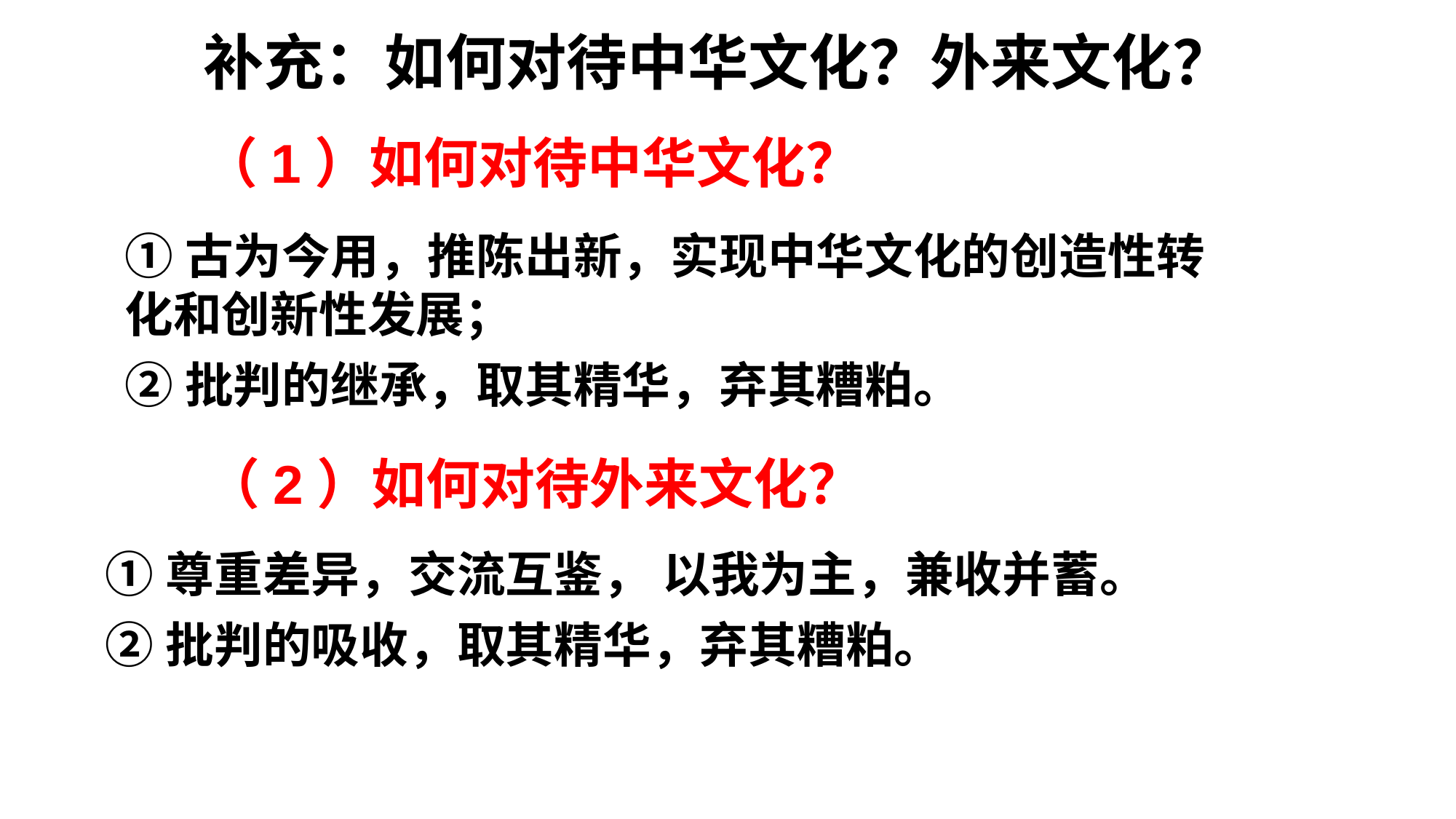

补充：如何对待中华文化？外来文化？
（1）如何对待中华文化？
①古为今用，推陈出新，实现中华文化的创造性转化和创新性发展；
②批判的继承，取其精华，弃其糟粕。
（2）如何对待外来文化？
①尊重差异，交流互鉴， 以我为主，兼收并蓄。
②批判的吸收，取其精华，弃其糟粕。